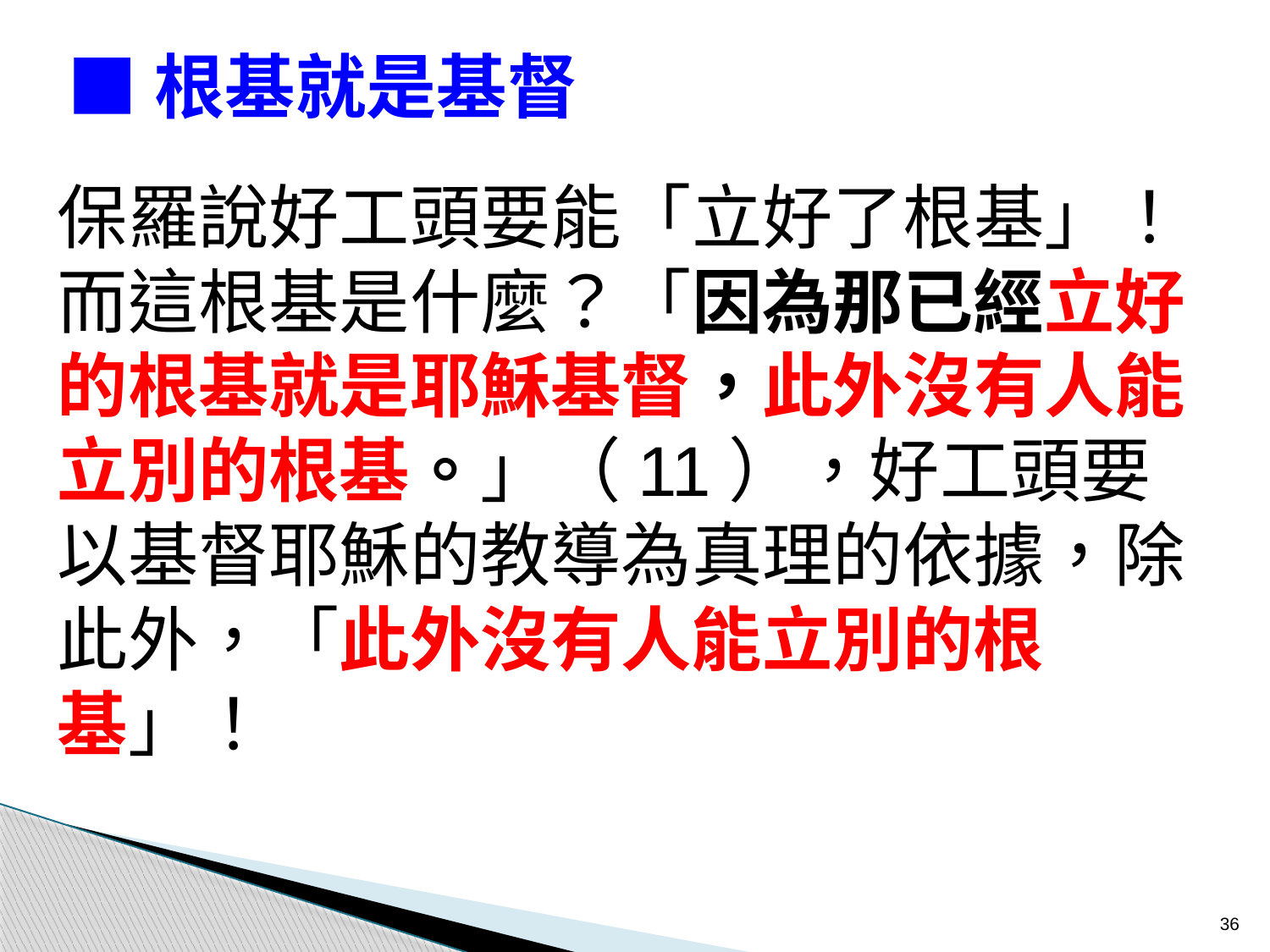

■根基就是基督
保羅說好工頭要能「立好了根基」！而這根基是什麼？「因為那已經立好的根基就是耶穌基督，此外沒有人能立別的根基。」（11），好工頭要以基督耶穌的教導為真理的依據，除此外，「此外沒有人能立別的根基」！
36